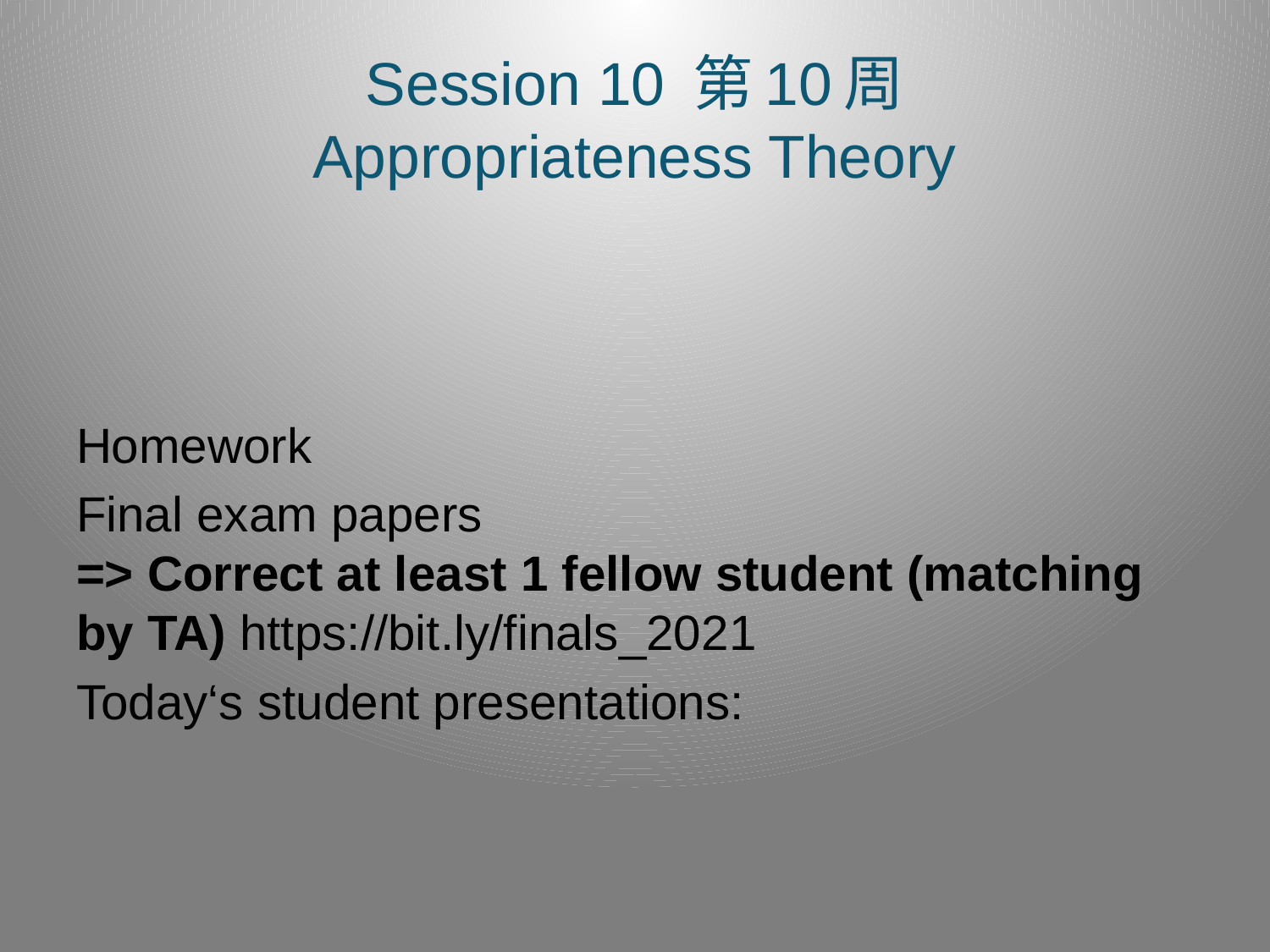

# Session 10 第10周 Appropriateness Theory
Homework
Final exam papers
=> Correct at least 1 fellow student (matching by TA) https://bit.ly/finals_2021
Today‘s student presentations: